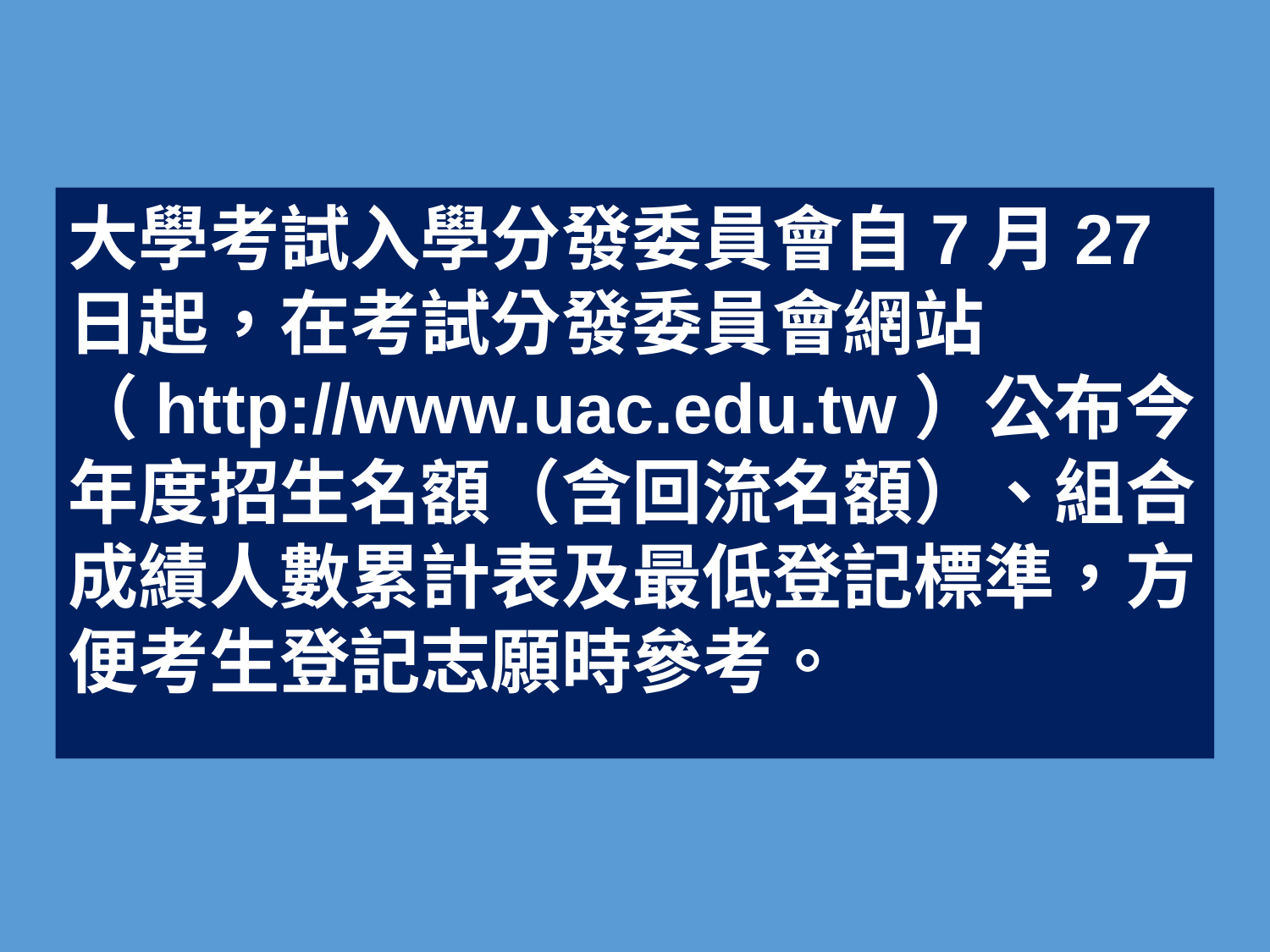

大學考試入學分發委員會自7月27日起，在考試分發委員會網站（http://www.uac.edu.tw）公布今年度招生名額（含回流名額）、組合成績人數累計表及最低登記標準，方便考生登記志願時參考。